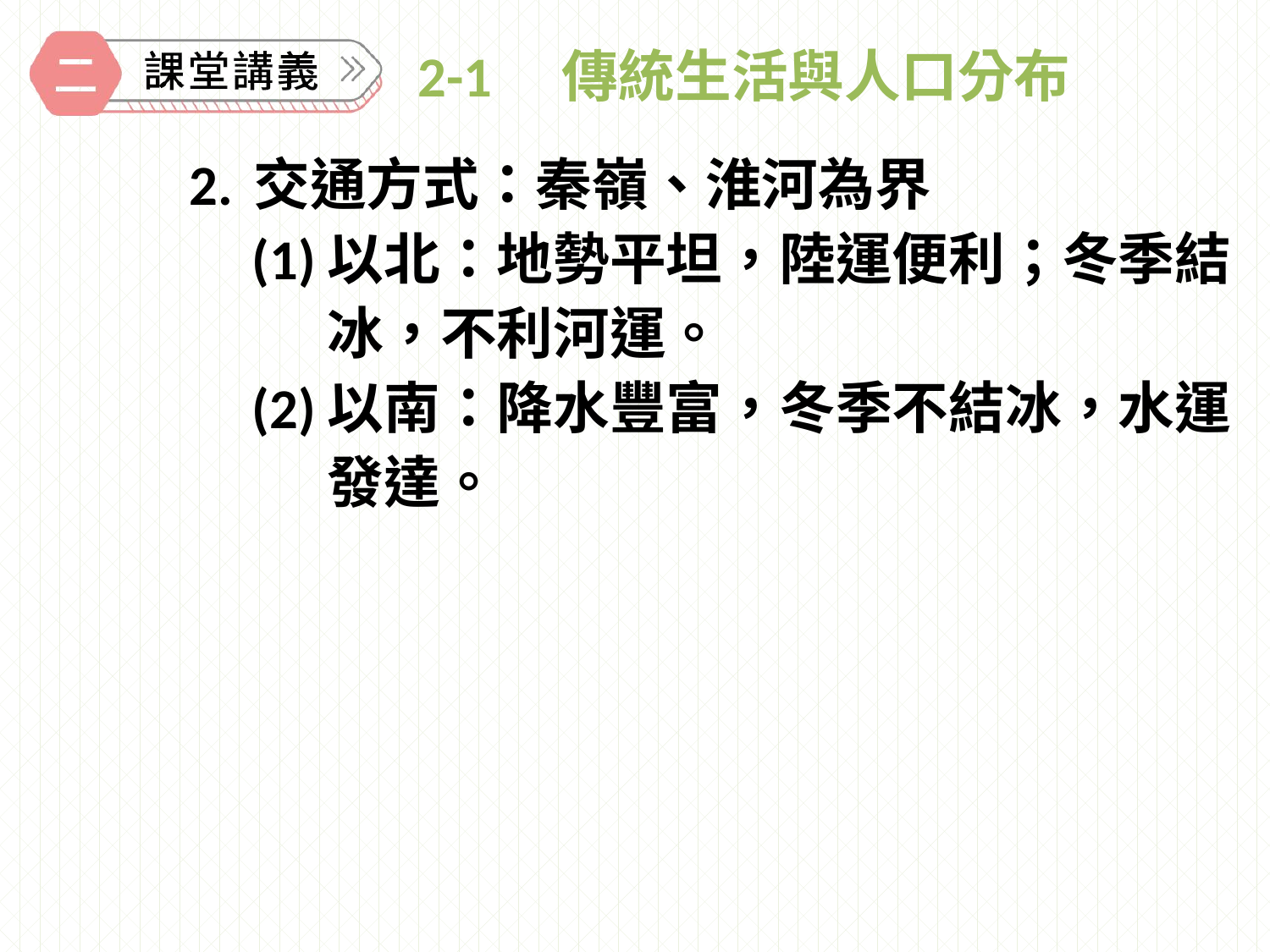

# 2-1　傳統生活與人口分布
2.	交通方式：秦嶺、淮河為界
(1)	以北：地勢平坦，陸運便利；冬季結冰，不利河運。
(2)	以南：降水豐富，冬季不結冰，水運發達。